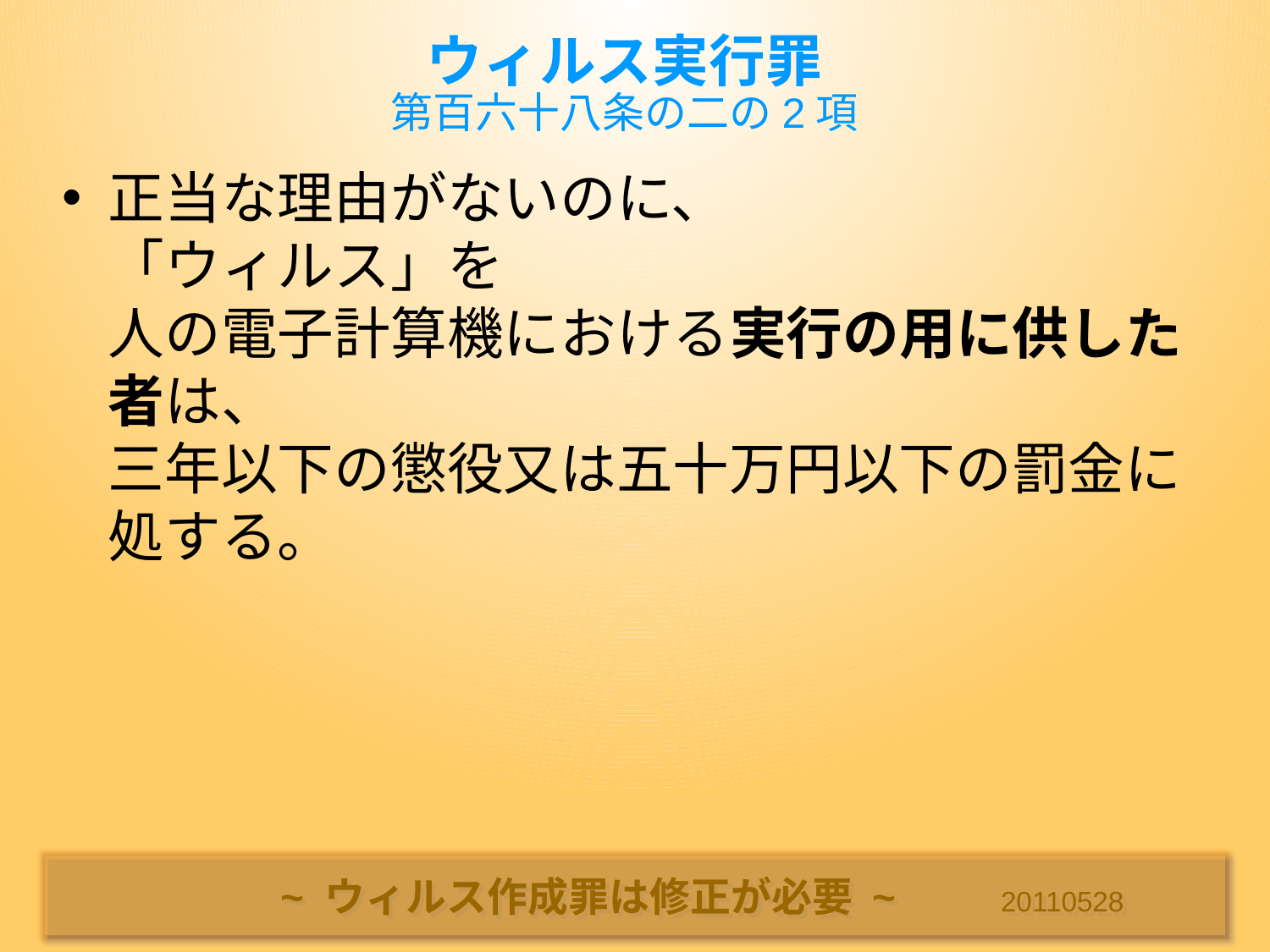

# ウィルス実行罪 第百六十八条の二の2項
正当な理由がないのに、
「ウィルス」を
人の電子計算機における実行の用に供した者は、
三年以下の懲役又は五十万円以下の罰金に処する。